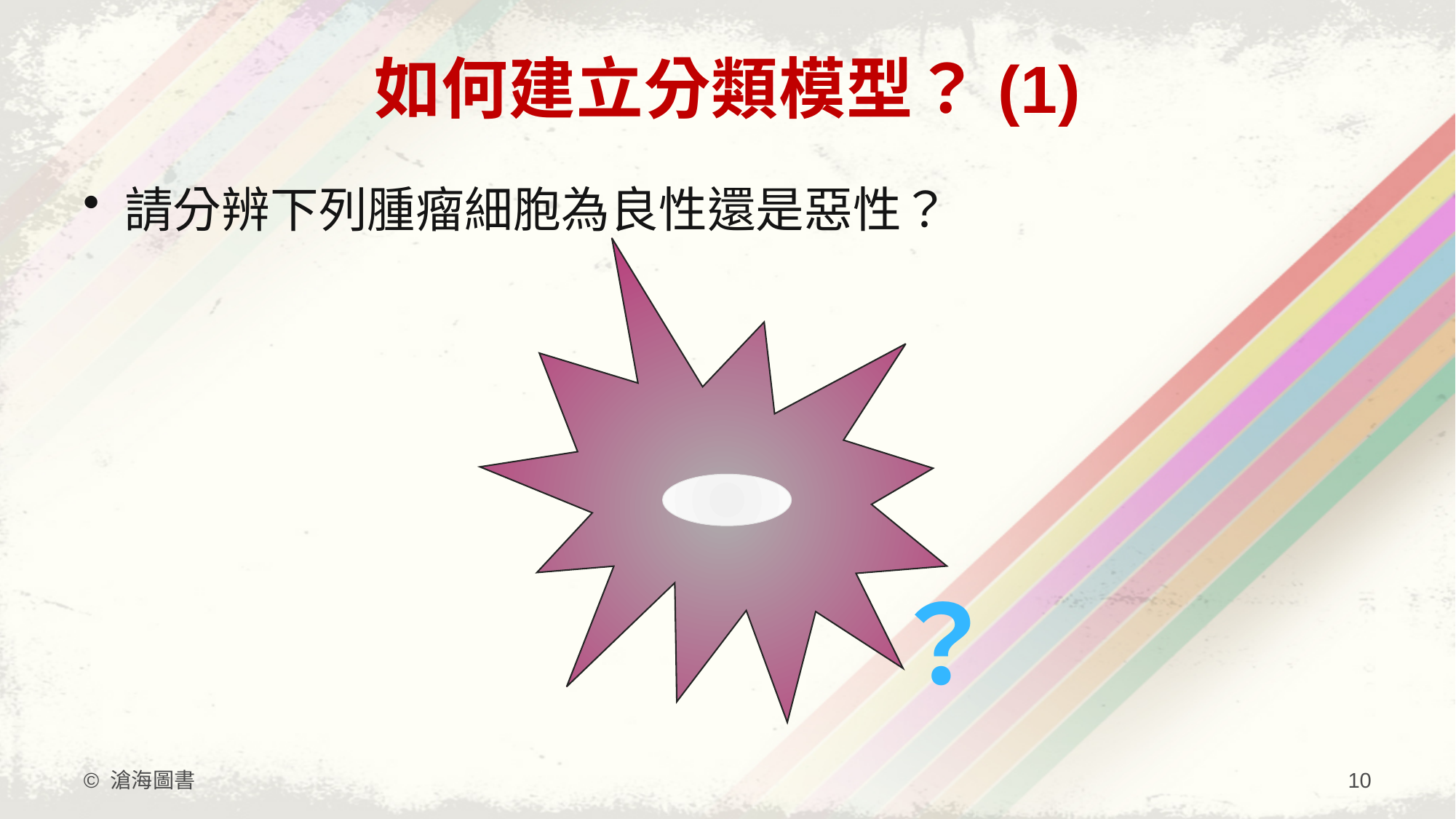

# 如何建立分類模型？(1)
請分辨下列腫瘤細胞為良性還是惡性？

？
© 滄海圖書

10